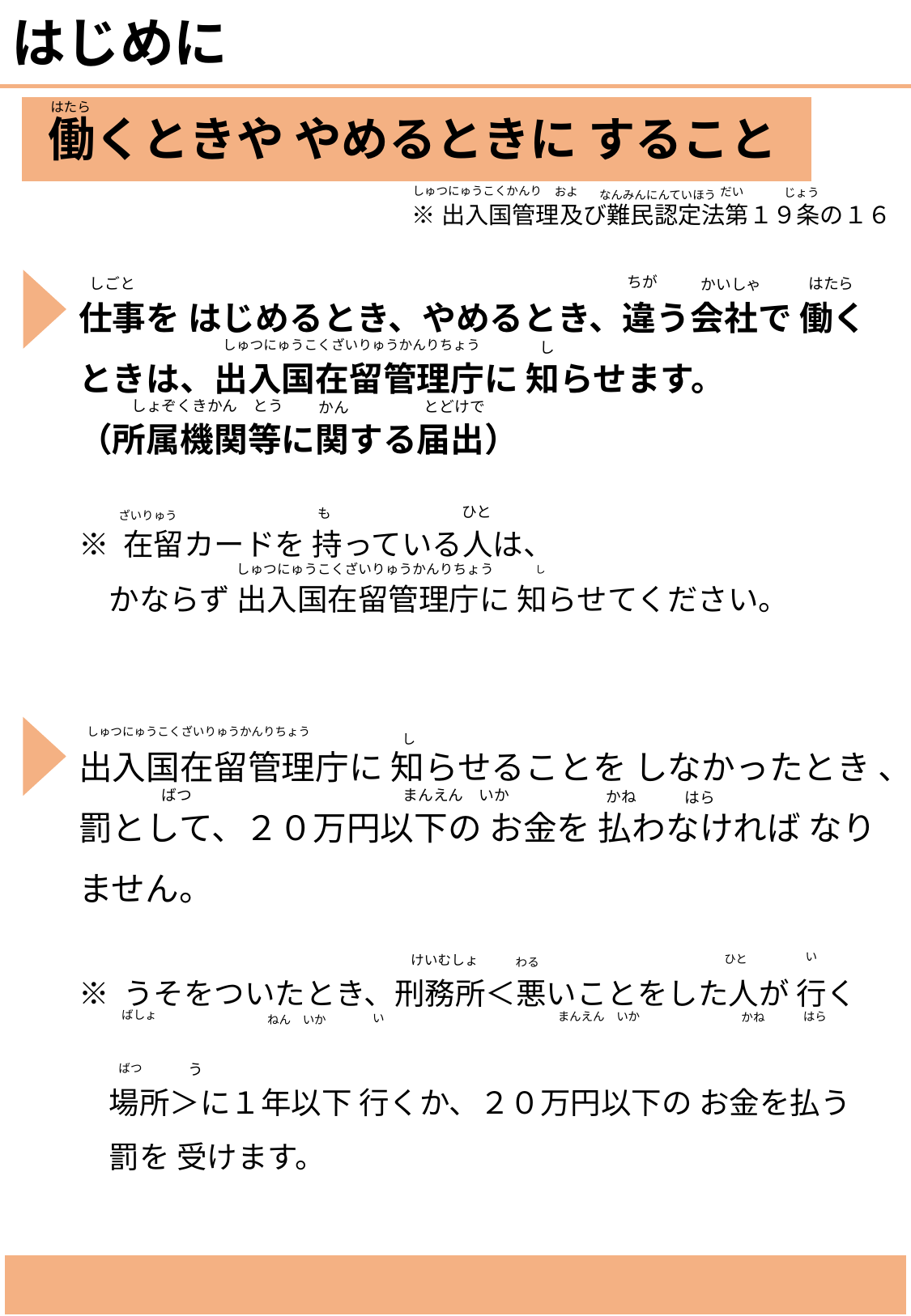

はじめに
はたら

働くときや やめるときに すること
しゅつにゅうこくかんり
およ
だい
じょう
なんみんにんていほう
※出入国管理及び難民認定法第１９条の１６
ちが
しごと
はたら
かいしゃ
仕事を はじめるとき、やめるとき、違う会社で 働くときは、出入国在留管理庁に 知らせます。
（所属機関等に関する届出）

※ 在留カードを 持っている人は、
　かならず 出入国在留管理庁に 知らせてください。

出入国在留管理庁に 知らせることを しなかったとき 、罰として、２０万円以下の お金を 払わなければ なりません。

※ うそをついたとき、刑務所＜悪いことをした人が 行く
　場所＞に１年以下 行くか、２０万円以下の お金を払う
　罰を 受けます。

しゅつにゅうこくざいりゅうかんりちょう
し
しょぞくきかん　とう
とどけで
かん
ひと
も
ざいりゅう
しゅつにゅうこくざいりゅうかんりちょう
し
しゅつにゅうこくざいりゅうかんりちょう
し

まんえん　いか
ばつ
かね
はら
い
けいむしょ
ひと
わる
ばしょ
まんえん　いか
はら
かね
い
ねん　いか
う
ばつ